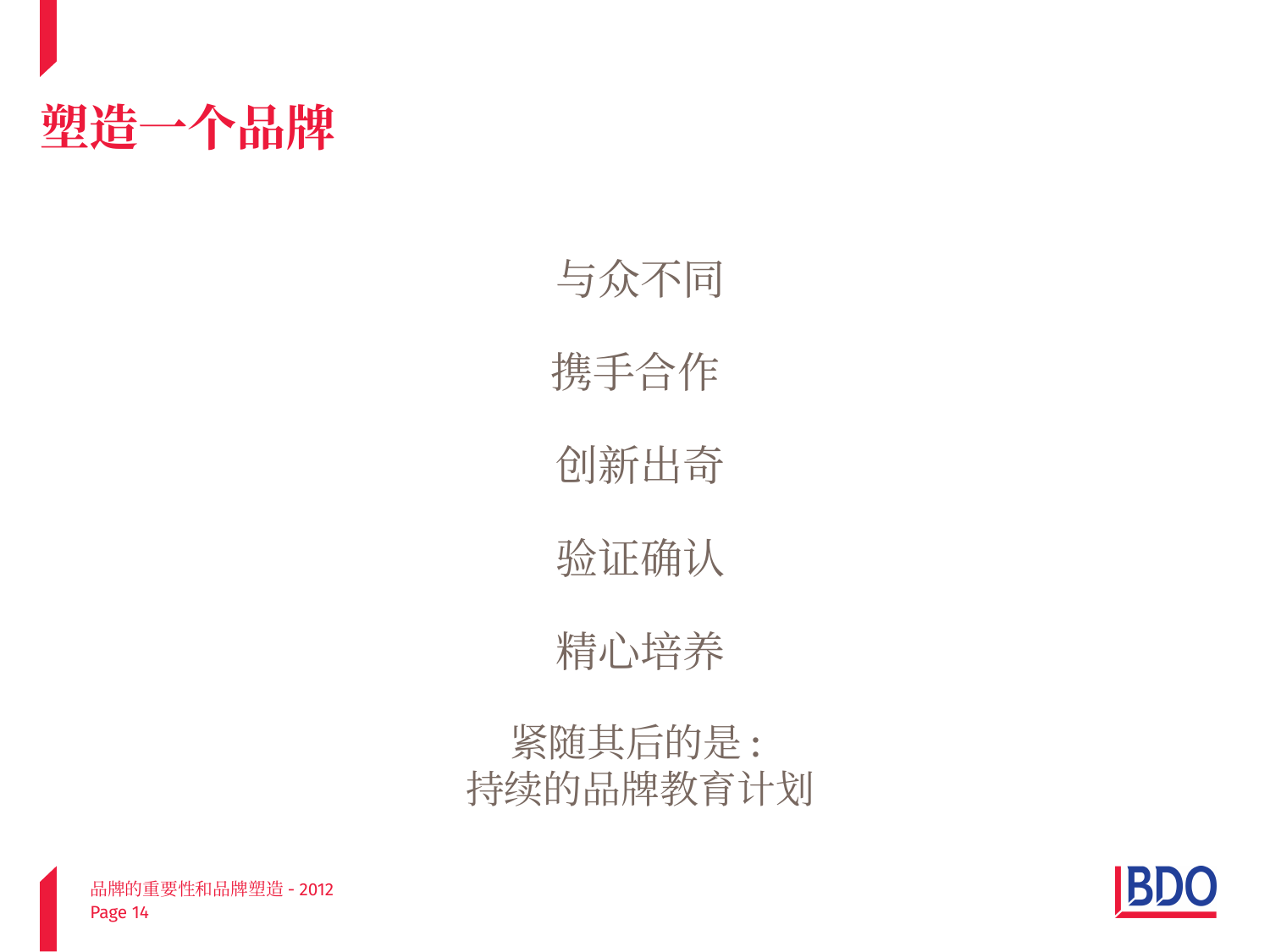

# 塑造一个品牌
与众不同
携手合作
创新出奇
验证确认
精心培养
紧随其后的是:
持续的品牌教育计划
品牌的重要性和品牌塑造- 2012
Page 14